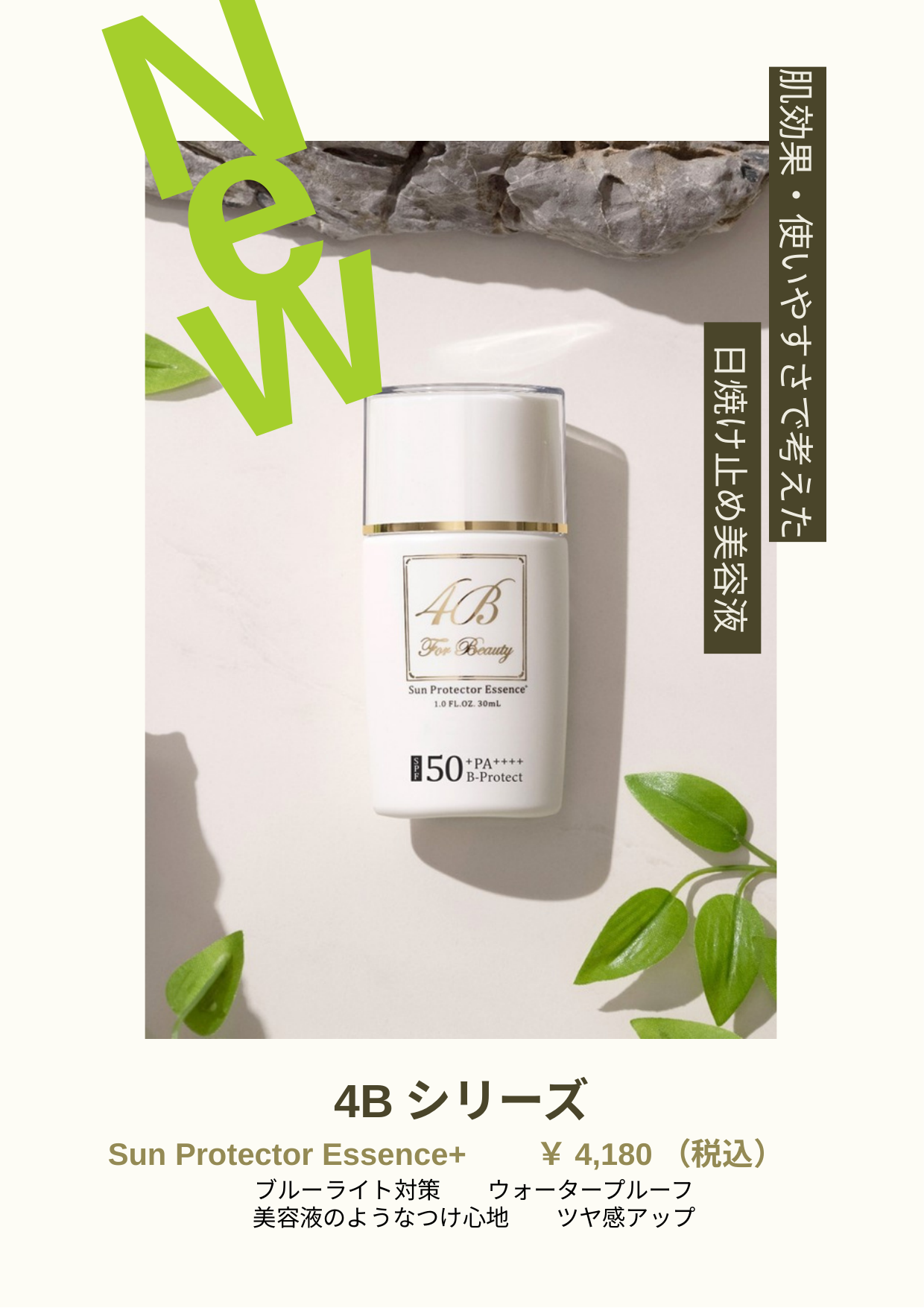

肌効果・使いやすさで考えた
New

日焼け止め美容液
4Bシリーズ
Sun Protector Essence+　　￥4,180（税込）
ブルーライト対策　　ウォータープルーフ
美容液のようなつけ心地　　ツヤ感アップ